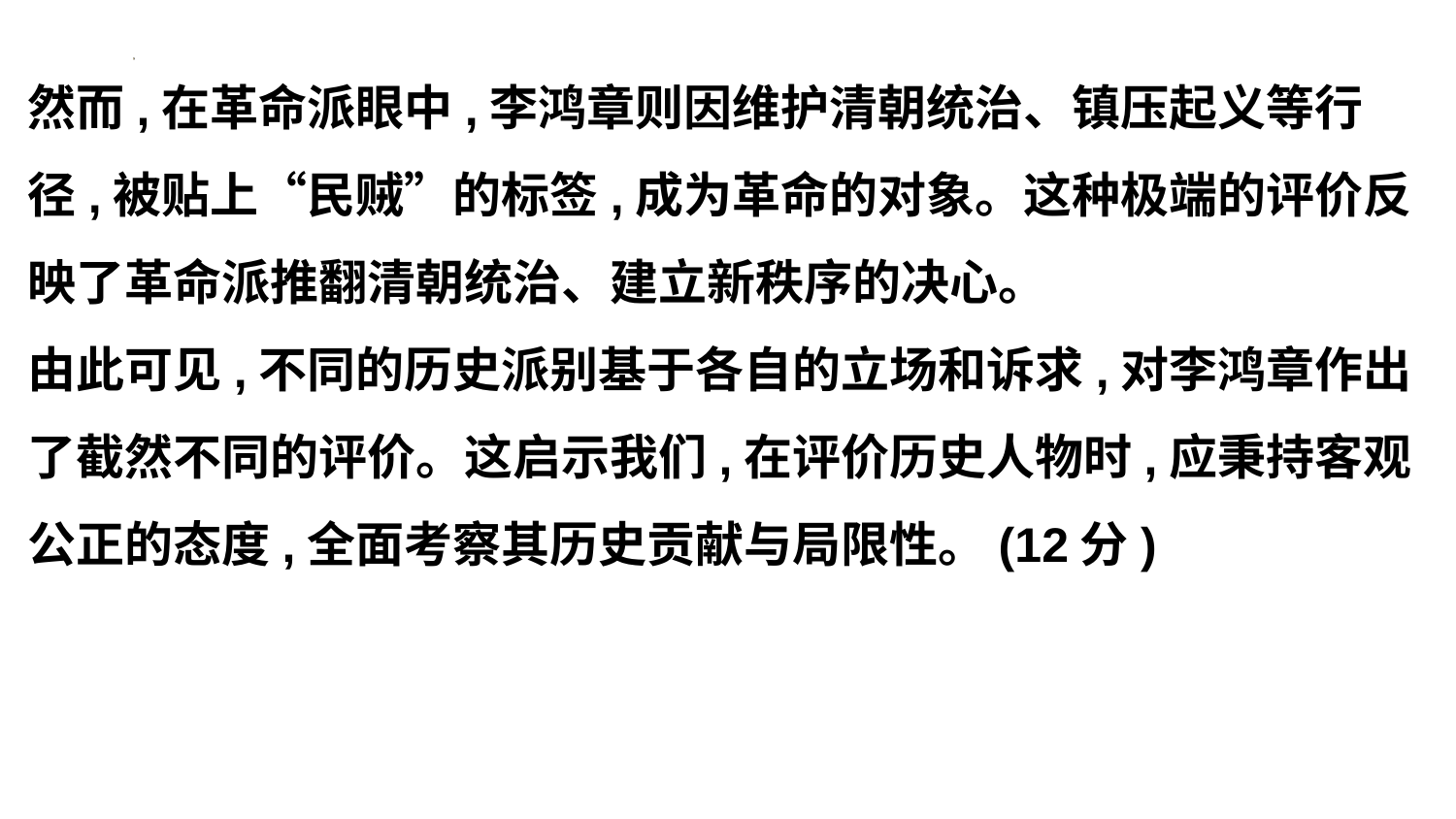

然而,在革命派眼中,李鸿章则因维护清朝统治、镇压起义等行径,被贴上“民贼”的标签,成为革命的对象。这种极端的评价反映了革命派推翻清朝统治、建立新秩序的决心。
由此可见,不同的历史派别基于各自的立场和诉求,对李鸿章作出了截然不同的评价。这启示我们,在评价历史人物时,应秉持客观公正的态度,全面考察其历史贡献与局限性。(12分)